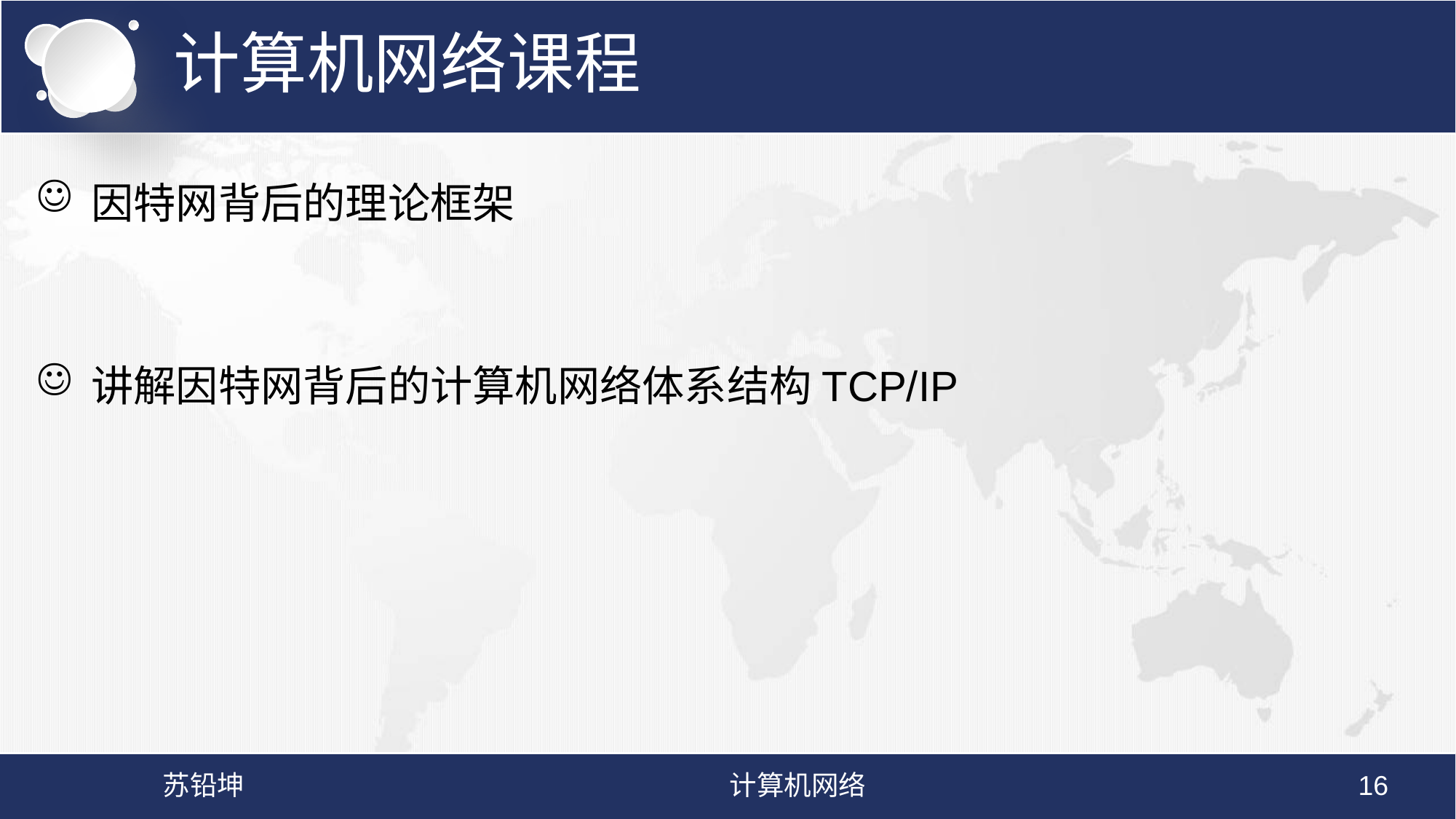

# 计算机网络课程

因特网背后的理论框架

讲解因特网背后的计算机网络体系结构TCP/IP
苏铅坤
计算机网络
16